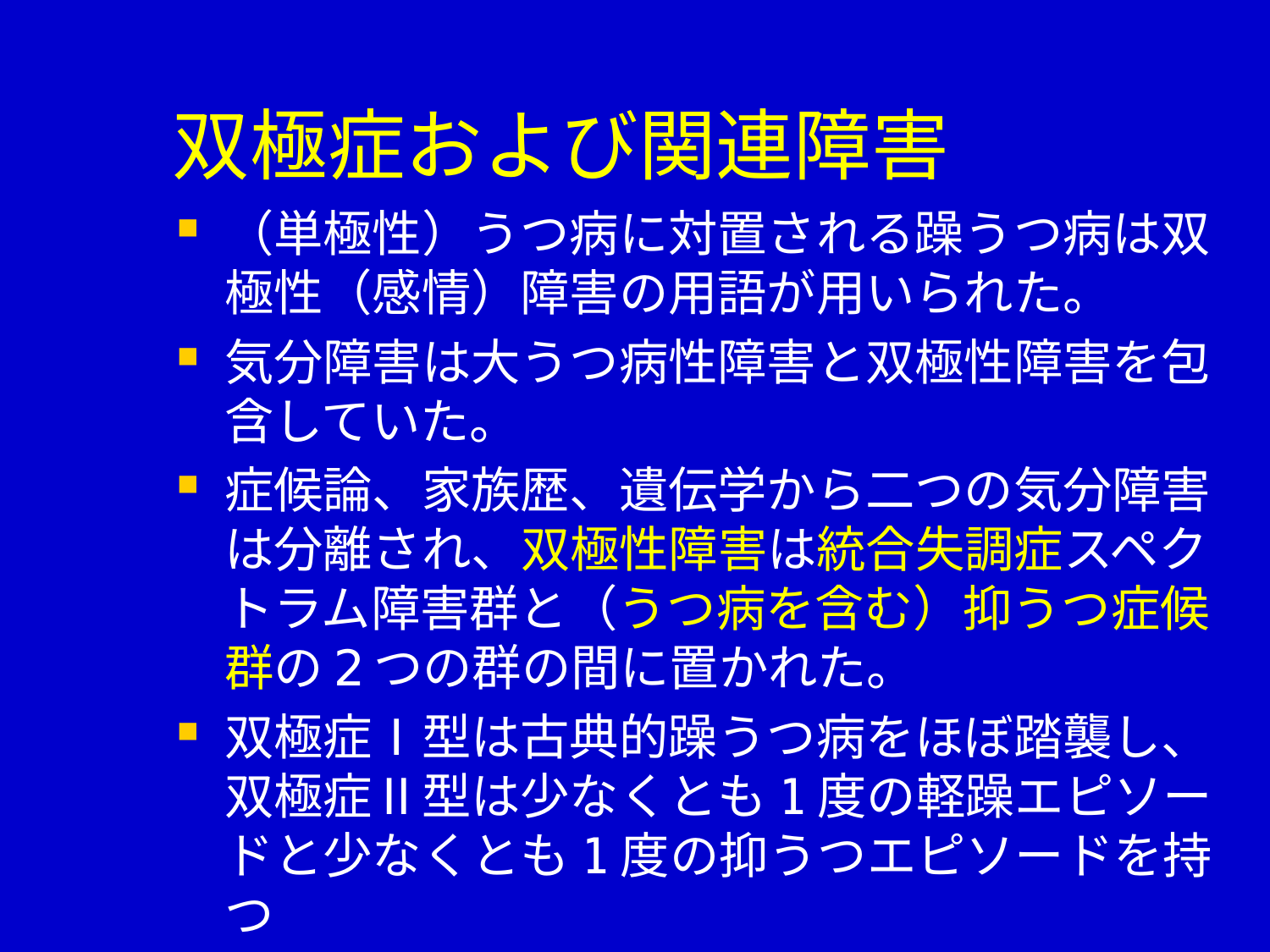

# 双極症および関連障害
（単極性）うつ病に対置される躁うつ病は双極性（感情）障害の用語が用いられた。
気分障害は大うつ病性障害と双極性障害を包含していた。
症候論、家族歴、遺伝学から二つの気分障害は分離され、双極性障害は統合失調症スペクトラム障害群と（うつ病を含む）抑うつ症候群の2つの群の間に置かれた。
双極症Ⅰ型は古典的躁うつ病をほぼ踏襲し、双極症Ⅱ型は少なくとも1度の軽躁エピソードと少なくとも1度の抑うつエピソードを持つ